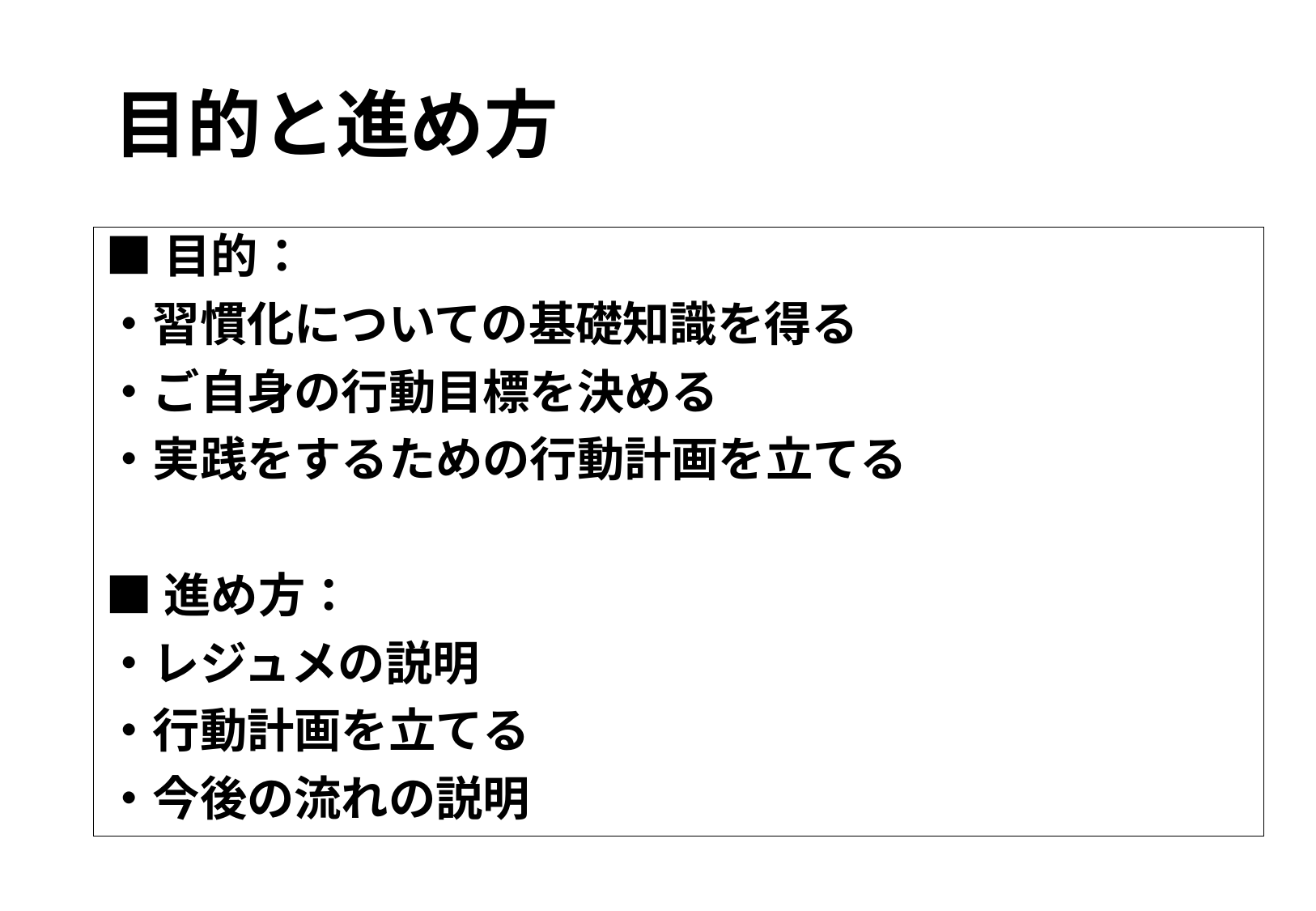

# 目的と進め方
■目的：
・習慣化についての基礎知識を得る
・ご自身の行動目標を決める
・実践をするための行動計画を立てる

■進め方：
・レジュメの説明
・行動計画を立てる
・今後の流れの説明